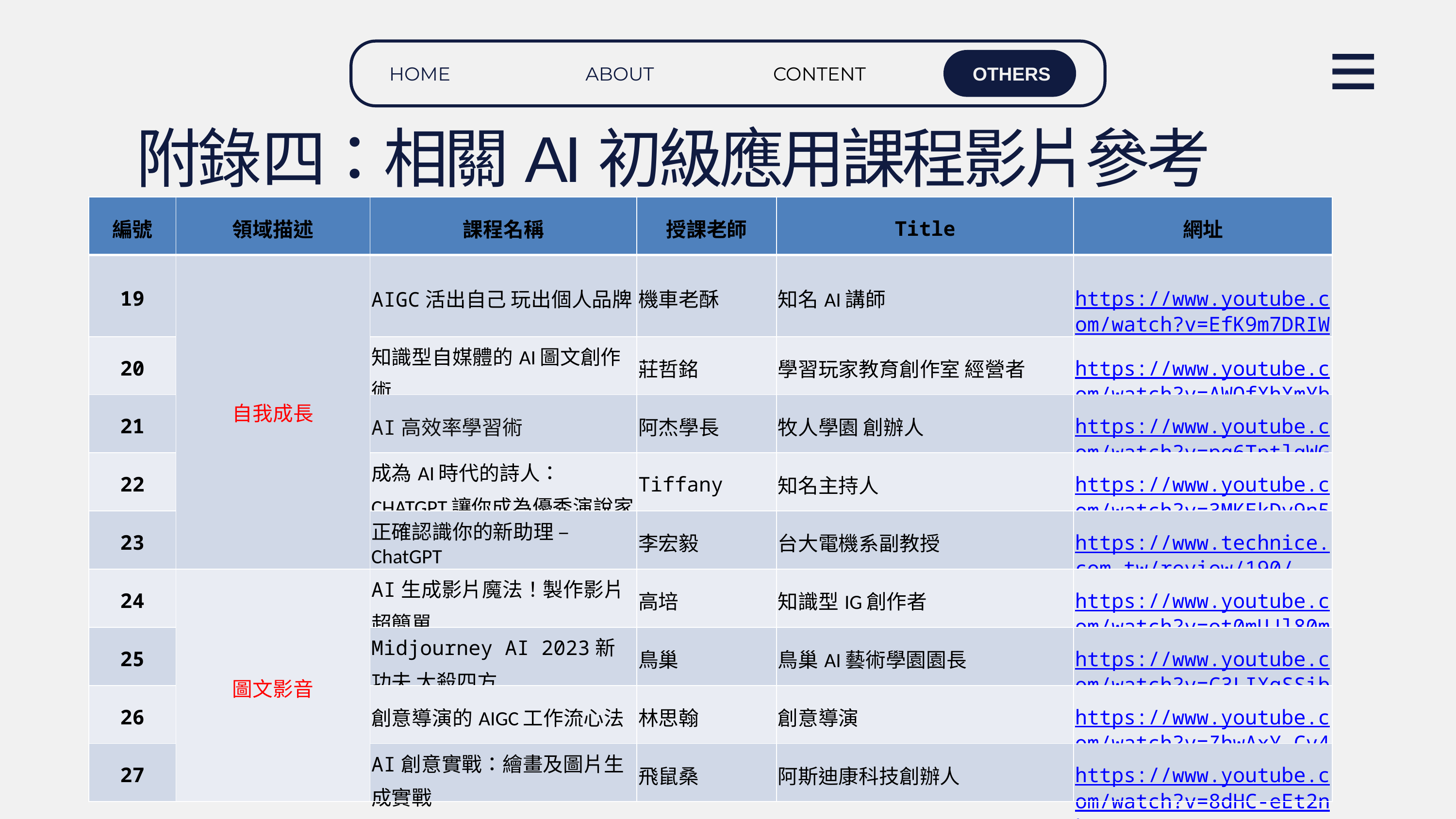

HOME
OTHERS
ABOUT
CONTENT
附錄四：相關AI初級應用課程影片參考
| 編號 | 領域描述 | 課程名稱 | 授課老師 | Title | 網址 |
| --- | --- | --- | --- | --- | --- |
| 19 | 自我成長 | AIGC活出自己 玩出個人品牌 | 機車老酥 | 知名AI講師 | https://www.youtube.com/watch?v=EfK9m7DRIWI |
| 20 |  | 知識型自媒體的AI圖文創作術 | 莊哲銘 | 學習玩家教育創作室 經營者 | https://www.youtube.com/watch?v=AWOfXhXmYbY |
| 21 |  | AI高效率學習術 | 阿杰學長 | 牧人學園 創辦人 | https://www.youtube.com/watch?v=pq6TptlqWGA |
| 22 |  | 成為AI時代的詩人：CHATGPT讓你成為優秀演說家 | Tiffany | 知名主持人 | https://www.youtube.com/watch?v=3MKEkDy9n5w |
| 23 |  | 正確認識你的新助理 – ChatGPT | 李宏毅 | 台大電機系副教授 | https://www.technice.com.tw/review/190/ |
| 24 | 圖文影音 | AI生成影片魔法！製作影片超簡單 | 高培 | 知識型IG創作者 | https://www.youtube.com/watch?v=ot0mUJl80mM |
| 25 |  | Midjourney AI 2023新功夫 大殺四方 | 鳥巢 | 鳥巢AI藝術學園園長 | https://www.youtube.com/watch?v=C3LIXgSSib4 |
| 26 |  | 創意導演的AIGC工作流心法 | 林思翰 | 創意導演 | https://www.youtube.com/watch?v=ZhwAxY\_Cv4c |
| 27 |  | AI創意實戰：繪畫及圖片生成實戰 | 飛鼠桑 | 阿斯迪康科技創辦人 | https://www.youtube.com/watch?v=8dHC-eEt2nk |